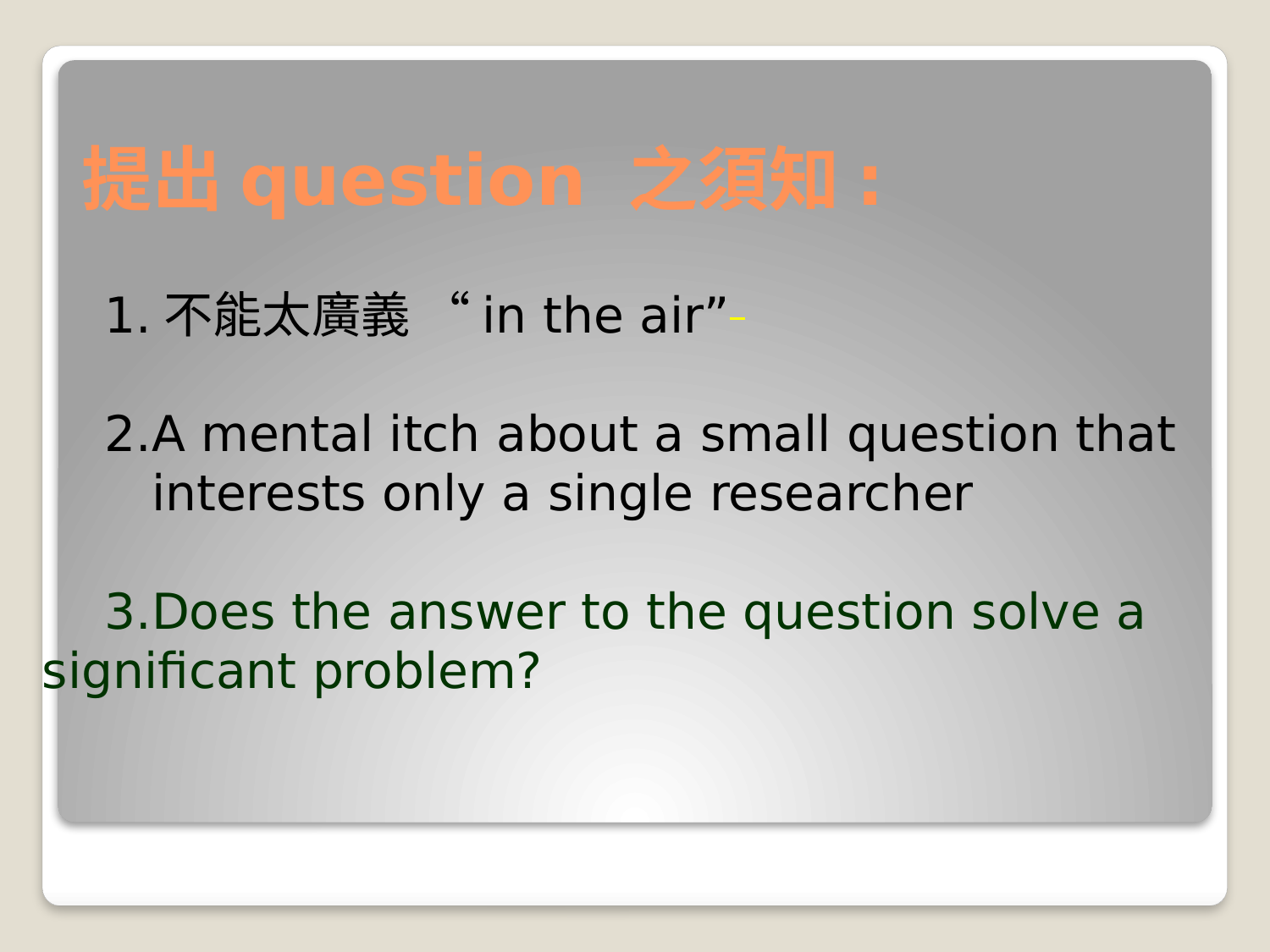

# 提出question 之須知:

    1.不能太廣義 “in the air”

    2.A mental itch about a small question that
       interests only a single researcher

    3.Does the answer to the question solve a 	significant problem?